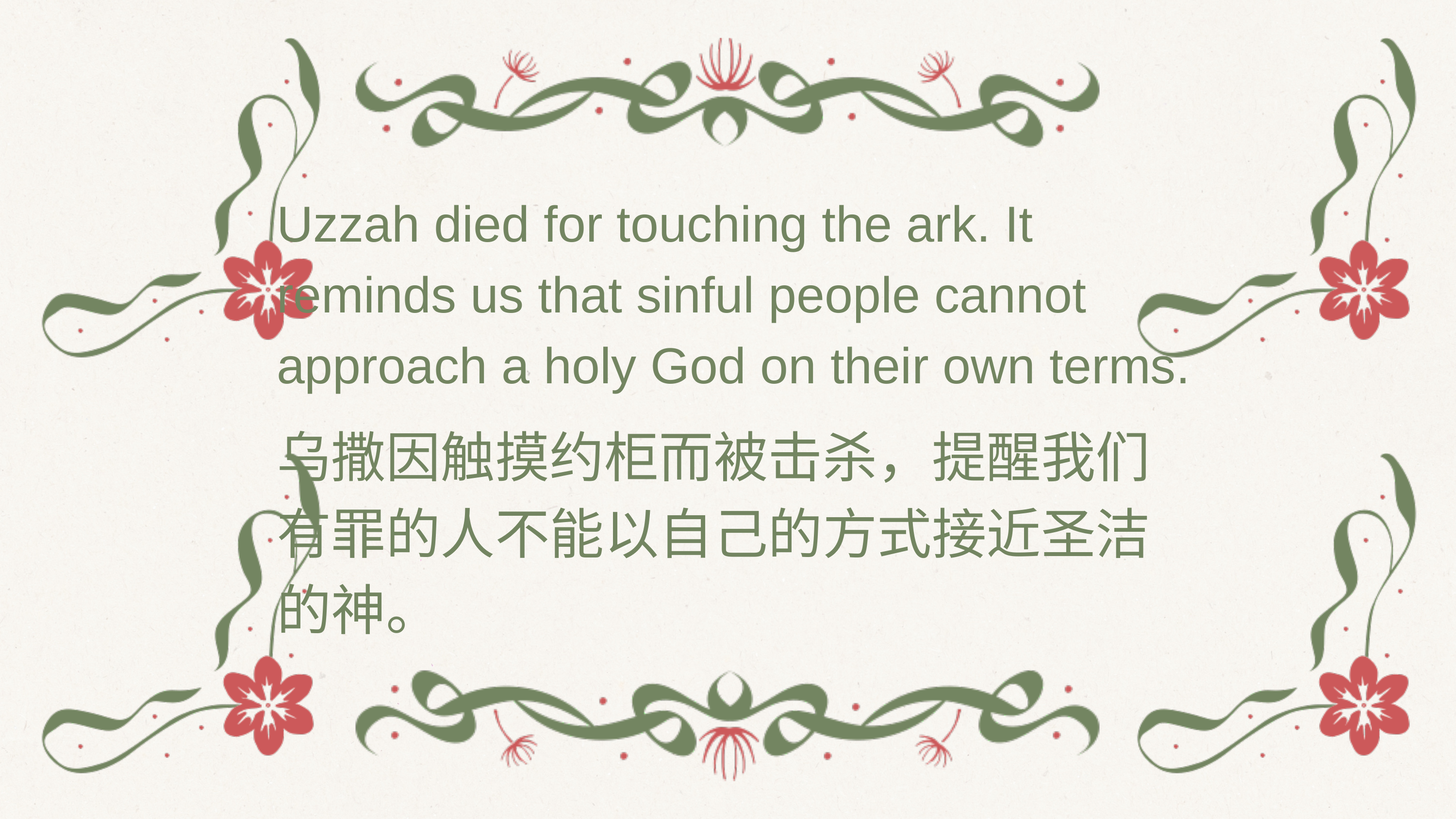

Uzzah died for touching the ark. It reminds us that sinful people cannot approach a holy God on their own terms.
乌撒因触摸约柜而被击杀，提醒我们有罪的人不能以自己的方式接近圣洁的神。